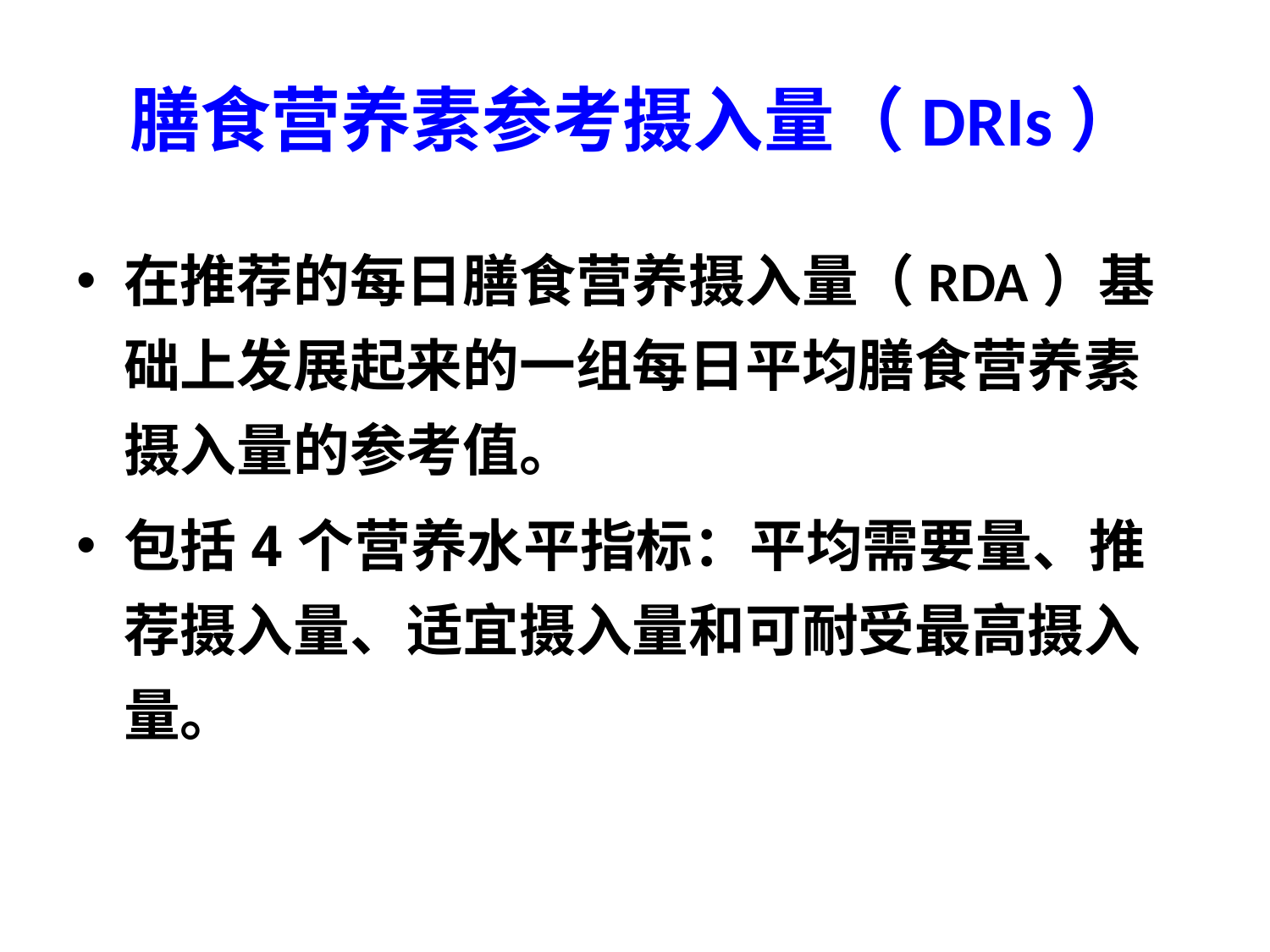

# 膳食营养素参考摄入量（DRIs）
在推荐的每日膳食营养摄入量（RDA）基础上发展起来的一组每日平均膳食营养素摄入量的参考值。
包括4个营养水平指标：平均需要量、推荐摄入量、适宜摄入量和可耐受最高摄入量。